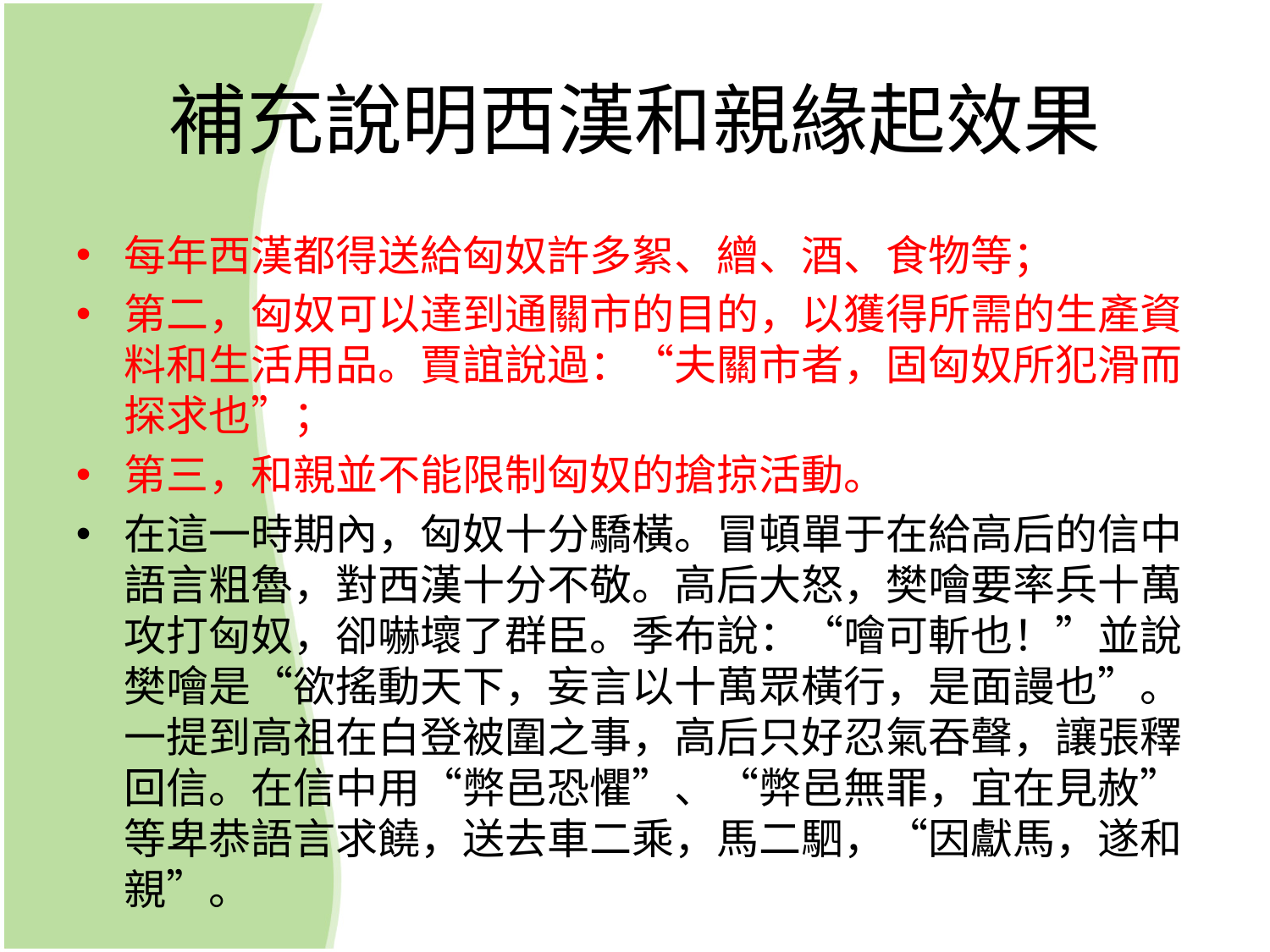

# 補充說明西漢和親緣起效果
每年西漢都得送給匈奴許多絮、繒、酒、食物等；
第二，匈奴可以達到通關市的目的，以獲得所需的生產資料和生活用品。賈誼說過：“夫關市者，固匈奴所犯滑而探求也”；
第三，和親並不能限制匈奴的搶掠活動。
在這一時期內，匈奴十分驕橫。冒頓單于在給高后的信中語言粗魯，對西漢十分不敬。高后大怒，樊噲要率兵十萬攻打匈奴，卻嚇壞了群臣。季布說：“噲可斬也！”並說樊噲是“欲搖動天下，妄言以十萬眾橫行，是面謾也”。一提到高祖在白登被圍之事，高后只好忍氣吞聲，讓張釋回信。在信中用“弊邑恐懼”、“弊邑無罪，宜在見赦”等卑恭語言求饒，送去車二乘，馬二駟，“因獻馬，遂和親”。